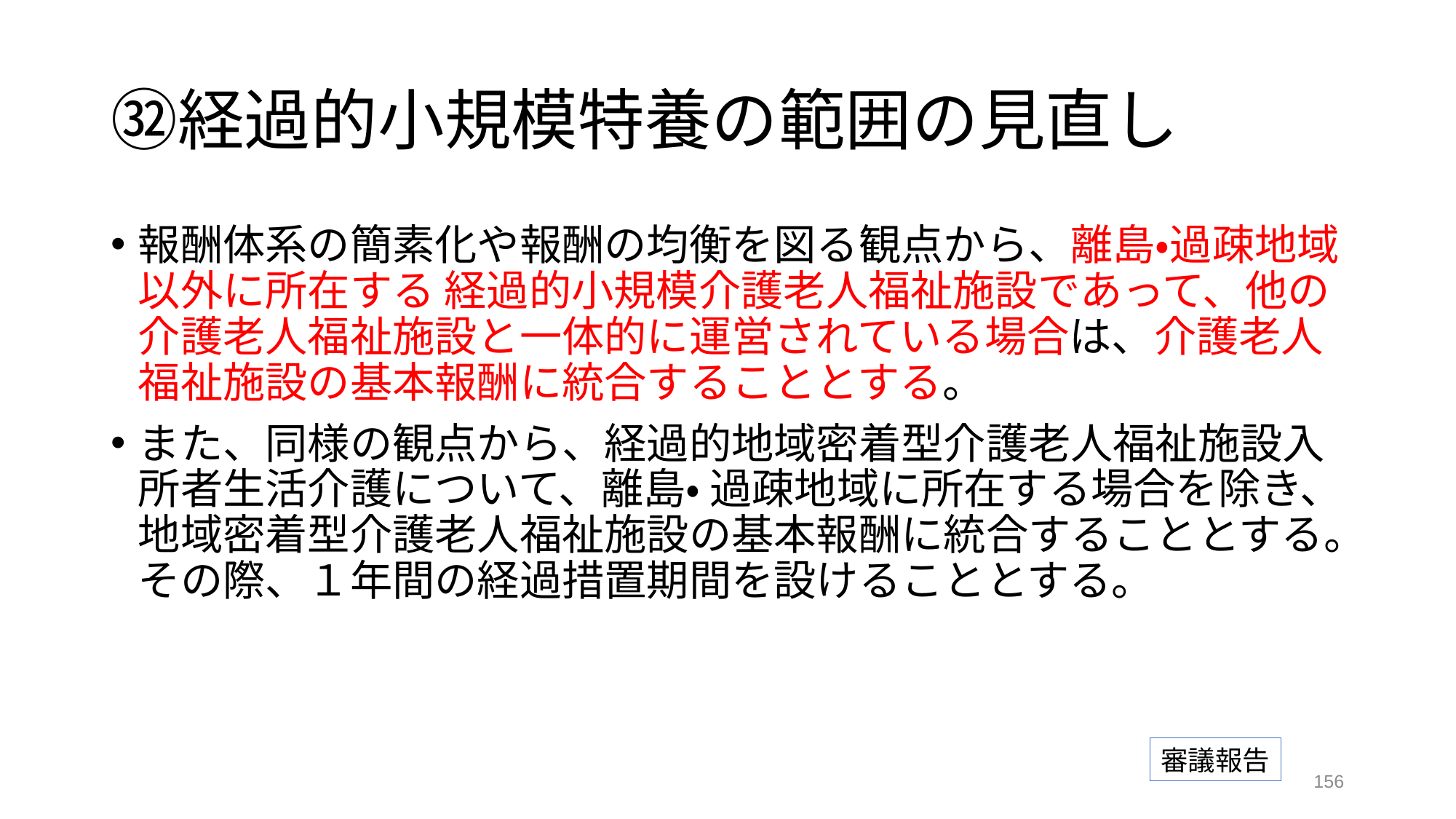

# ㉜経過的小規模特養の範囲の見直し
報酬体系の簡素化や報酬の均衡を図る観点から、離島・過疎地域以外に所在する 経過的小規模介護老人福祉施設であって、他の介護老人福祉施設と一体的に運営されている場合は、介護老人福祉施設の基本報酬に統合することとする。
また、同様の観点から、経過的地域密着型介護老人福祉施設入所者生活介護について、離島・ 過疎地域に所在する場合を除き、地域密着型介護老人福祉施設の基本報酬に統合することとする。その際、１年間の経過措置期間を設けることとする。
審議報告
156